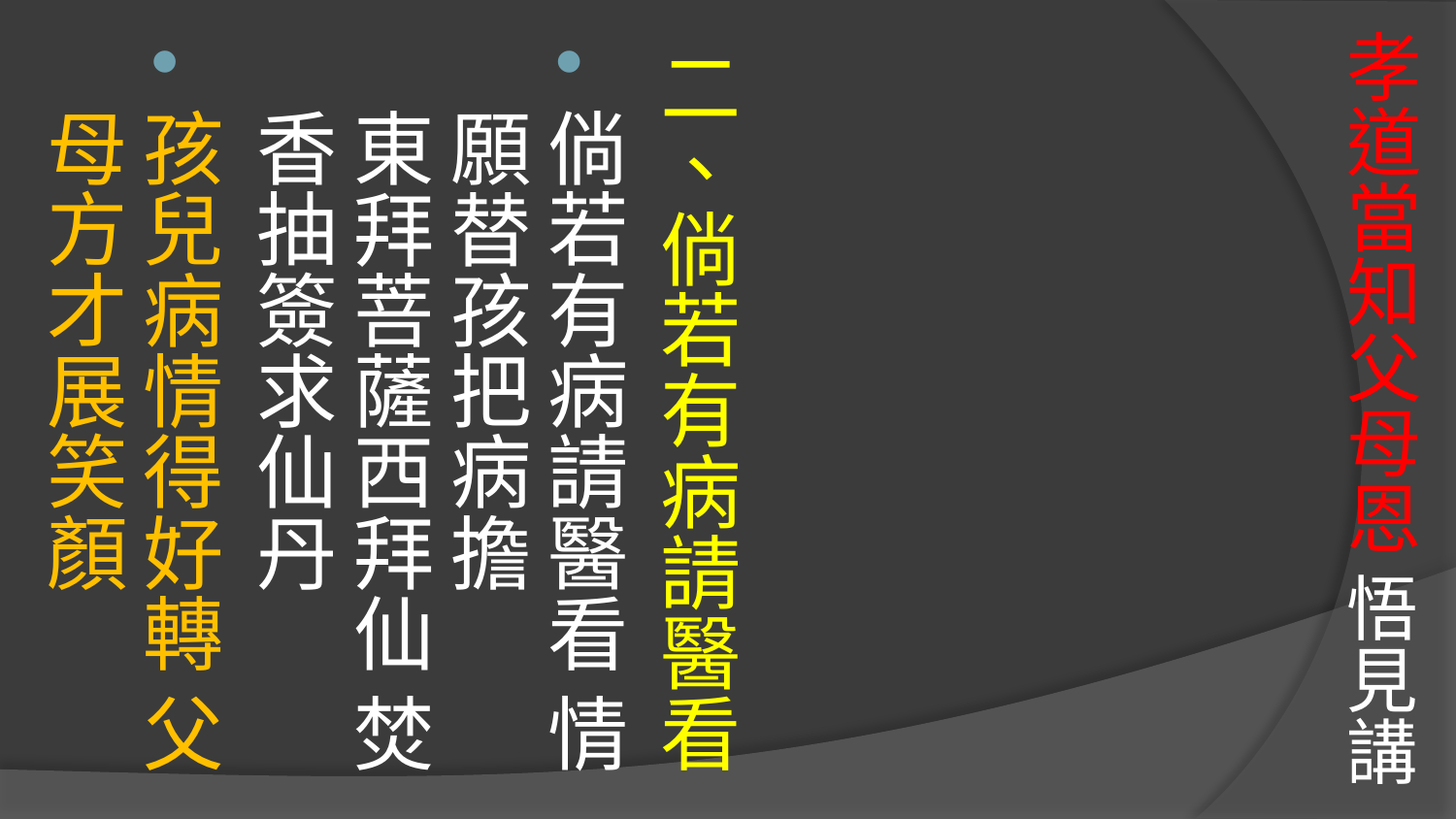

# 孝道當知父母恩 悟見講
二、倘若有病請醫看
倘若有病請醫看 情願替孩把病擔
東拜菩薩西拜仙 焚香抽簽求仙丹
孩兒病情得好轉 父母方才展笑顏